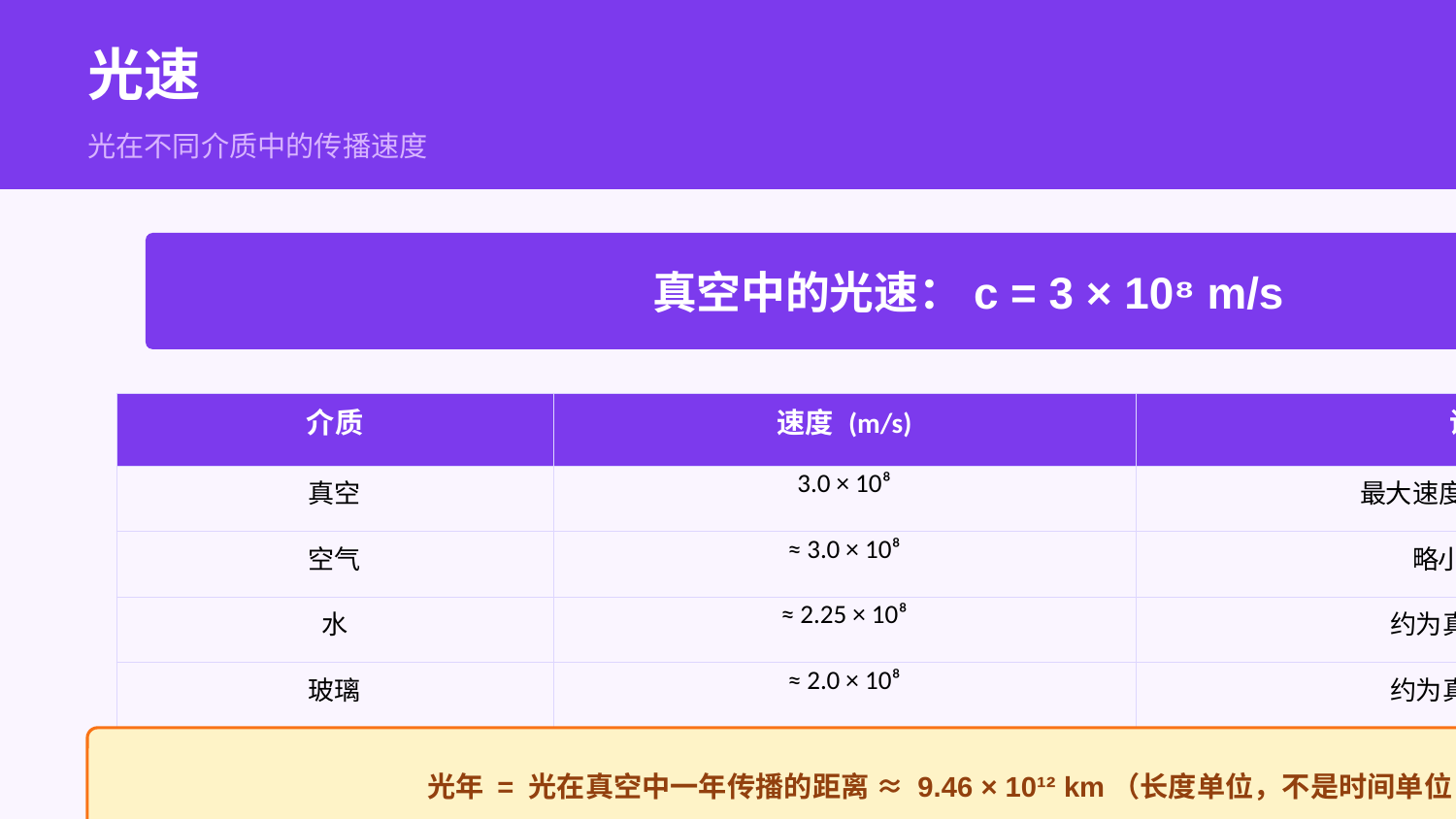

光速
光在不同介质中的传播速度

真空中的光速：c = 3 × 10⁸ m/s
| 介质 | 速度 (m/s) | 说明 |
| --- | --- | --- |
| 真空 | 3.0 × 10⁸ | 最大速度，宇宙极限 |
| 空气 | ≈ 3.0 × 10⁸ | 略小于真空 |
| 水 | ≈ 2.25 × 10⁸ | 约为真空的3/4 |
| 玻璃 | ≈ 2.0 × 10⁸ | 约为真空的2/3 |

光年 = 光在真空中一年传播的距离 ≈ 9.46 × 10¹² km（长度单位，不是时间单位！）
苏科版物理 · 八年级上册
9